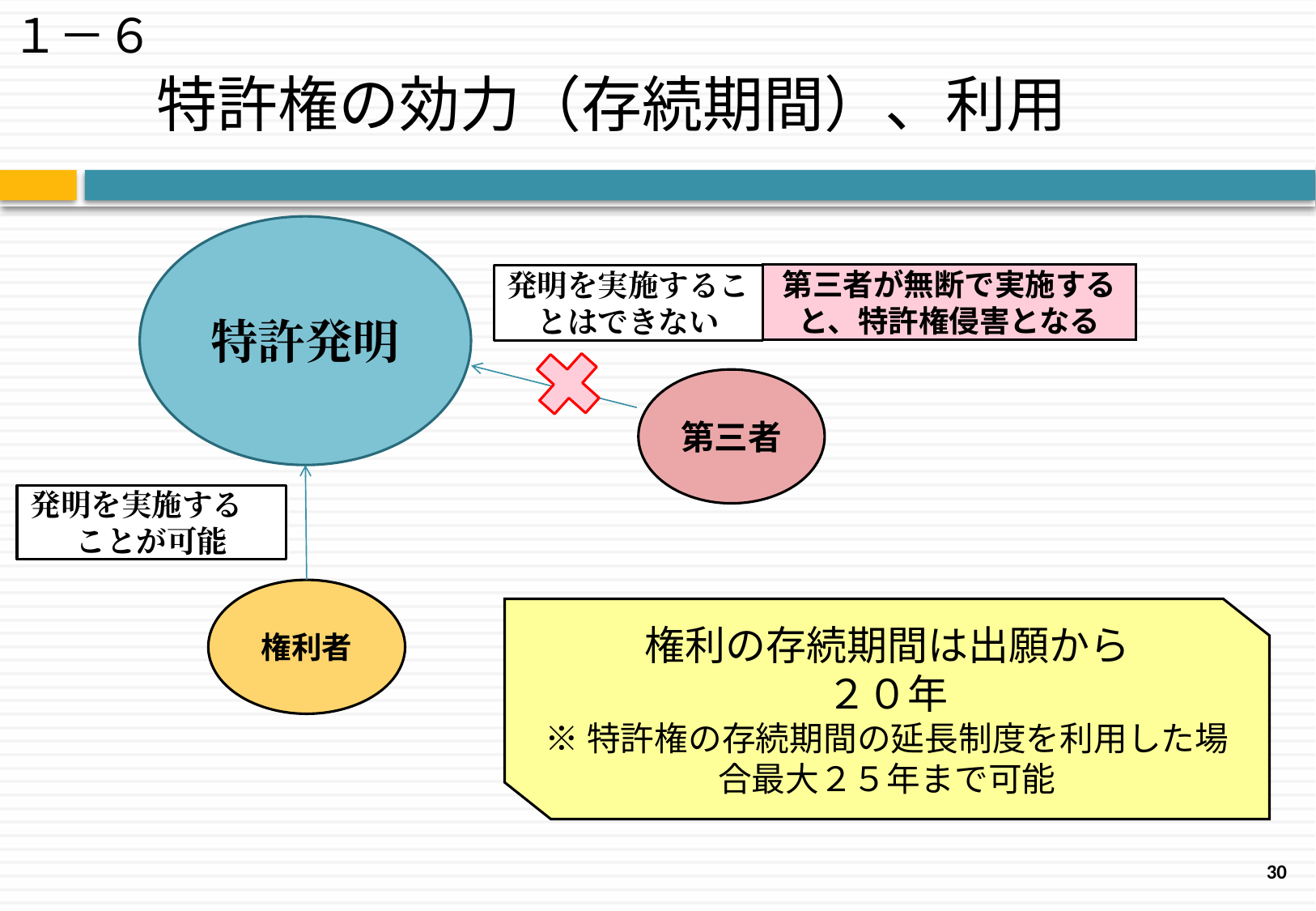

１－６
# 特許権の効力（存続期間）、利用
特許発明
第三者が無断で実施すると、特許権侵害となる
発明を実施することはできない

第三者
発明を実施する　ことが可能
権利者
権利の存続期間は出願から
２０年
※特許権の存続期間の延長制度を利用した場合最大２５年まで可能
30